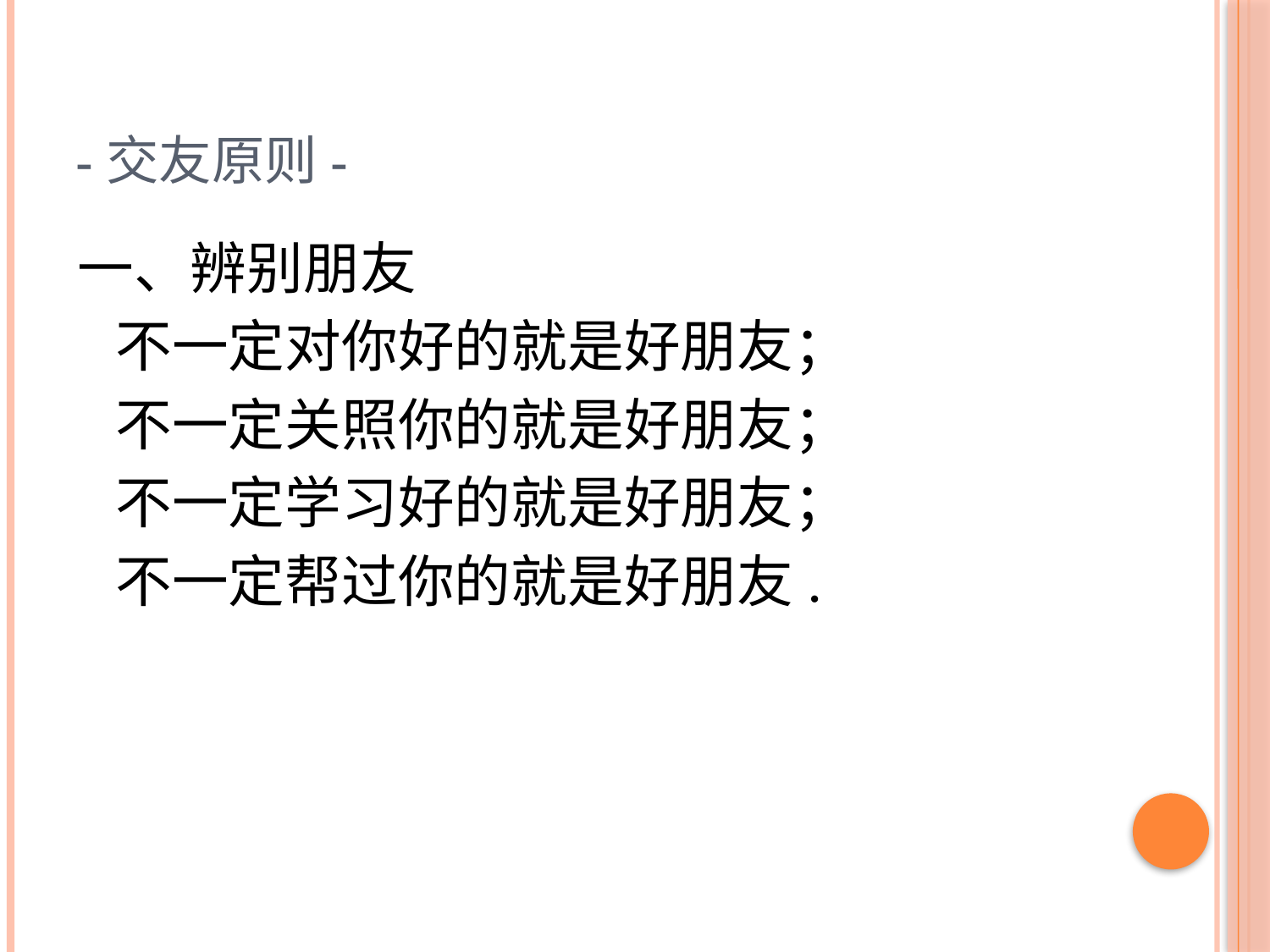

# -交友原则-
一、辨别朋友
	不一定对你好的就是好朋友；
	不一定关照你的就是好朋友；
	不一定学习好的就是好朋友；
	不一定帮过你的就是好朋友.